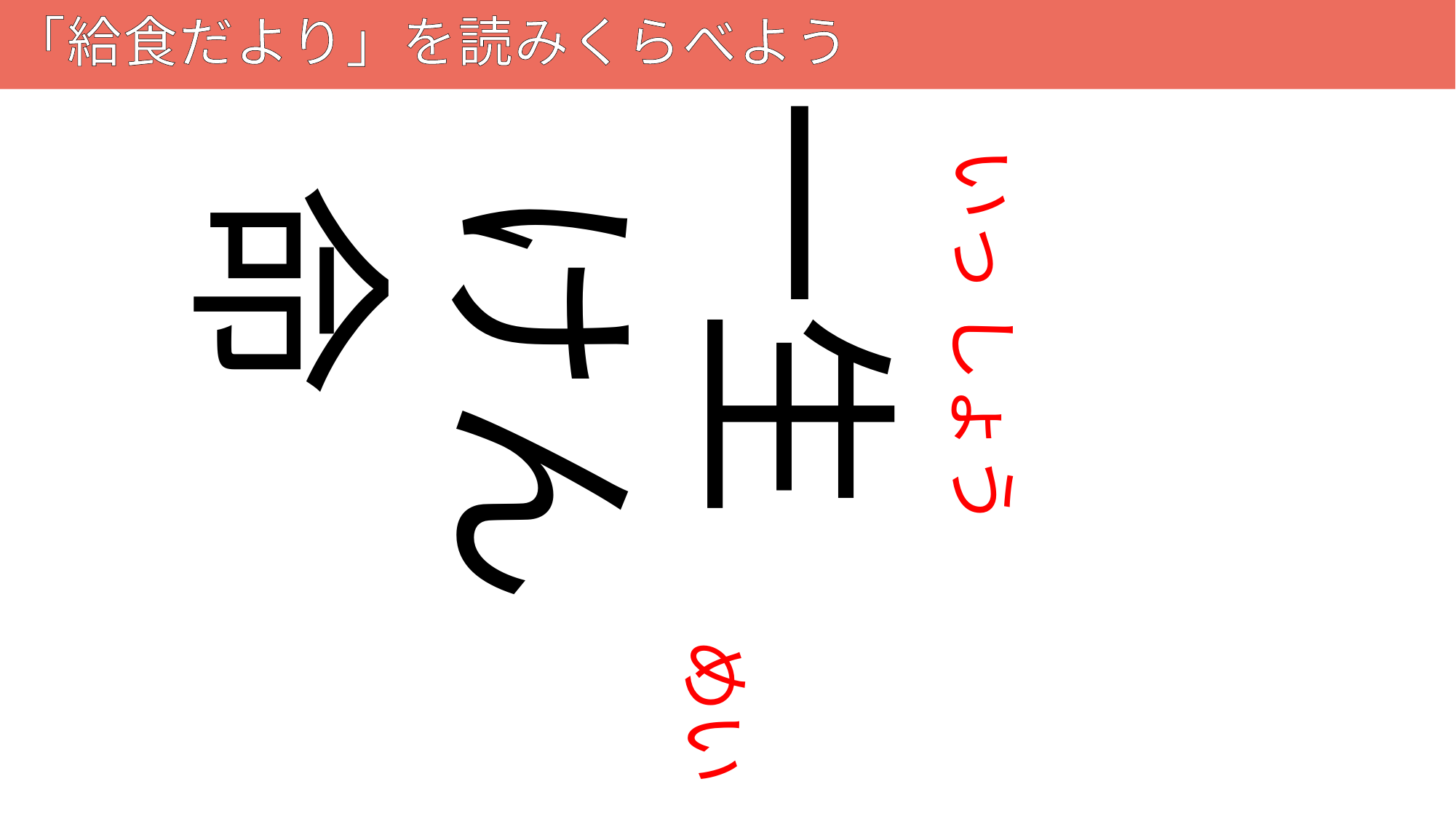

# 「給食だより」を読みくらべよう
105
一生
いっ しょう
けん命
めい